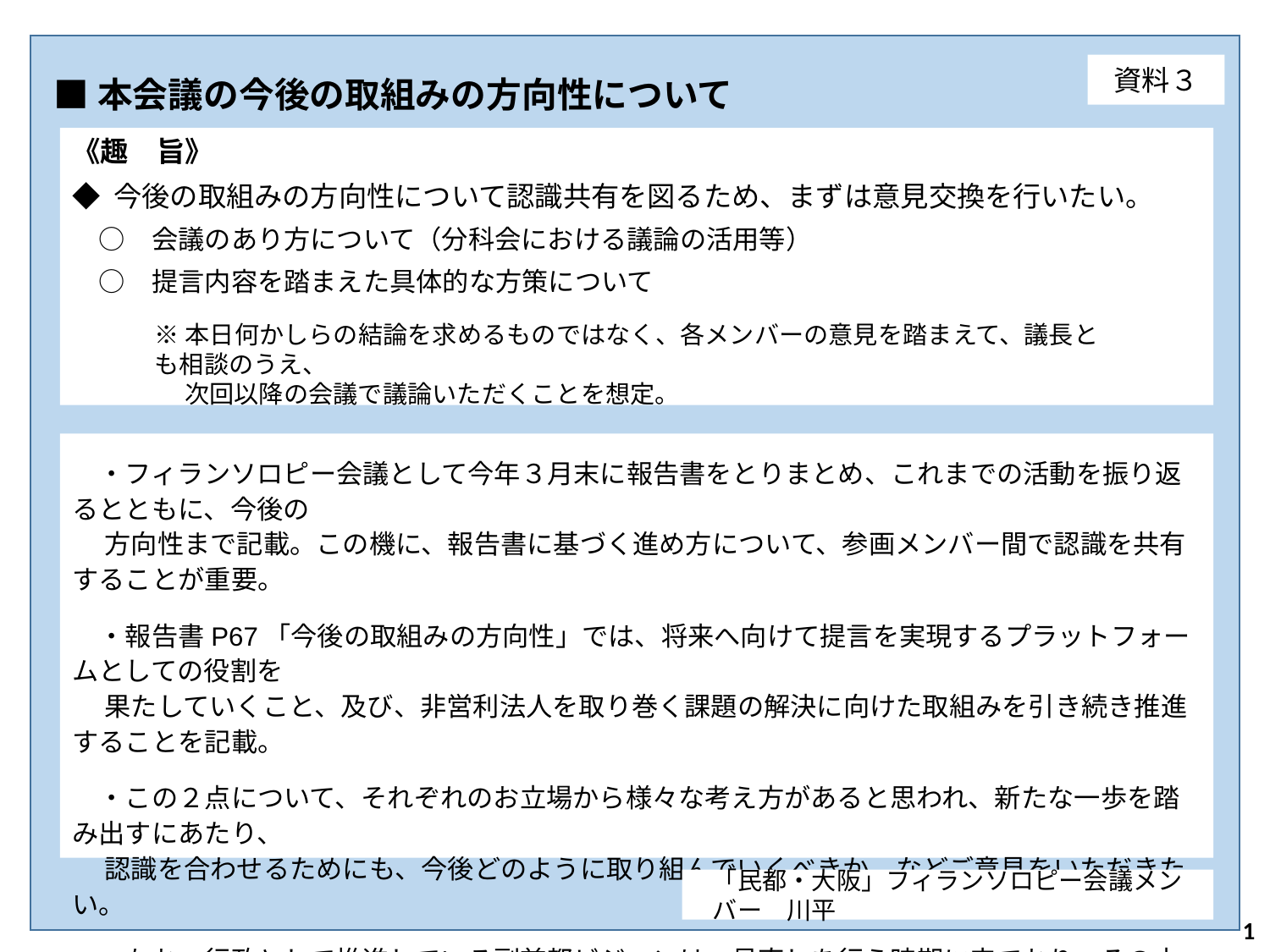

資料３
■本会議の今後の取組みの方向性について
《趣　旨》
◆ 今後の取組みの方向性について認識共有を図るため、まずは意見交換を行いたい。
　○　会議のあり方について（分科会における議論の活用等）
　○　提言内容を踏まえた具体的な方策について
※本日何かしらの結論を求めるものではなく、各メンバーの意見を踏まえて、議長とも相談のうえ、
　 次回以降の会議で議論いただくことを想定。
　・フィランソロピー会議として今年３月末に報告書をとりまとめ、これまでの活動を振り返るとともに、今後の
　 方向性まで記載。この機に、報告書に基づく進め方について、参画メンバー間で認識を共有することが重要。
　・報告書P67「今後の取組みの方向性」では、将来へ向けて提言を実現するプラットフォームとしての役割を
　 果たしていくこと、及び、非営利法人を取り巻く課題の解決に向けた取組みを引き続き推進することを記載。
　・この２点について、それぞれのお立場から様々な考え方があると思われ、新たな一歩を踏み出すにあたり、
　 認識を合わせるためにも、今後どのように取り組んでいくべきか、などご意見をいただきたい。
　・なお、行政として推進している副首都ビジョンは、見直しを行う時期に来ており、その中で「民都・大阪」の
　 取組みについても、これから検証、検討を進める予定であり、本会議の方向性との整合性は一つのポイント
　 と考えている。
「民都・大阪」フィランソロピー会議メンバー　川平

1